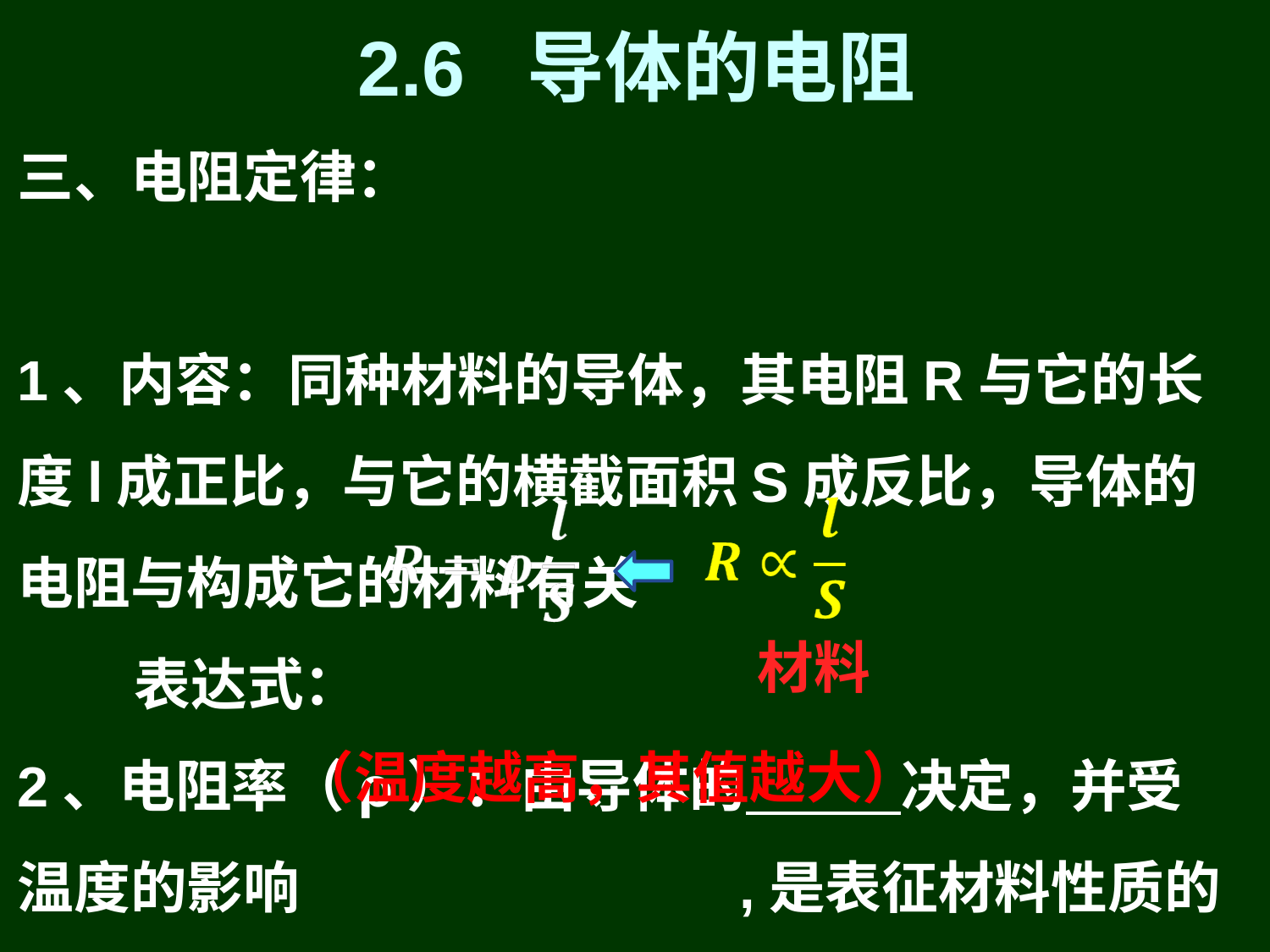

# 2.6  导体的电阻
三、电阻定律：
1、内容：同种材料的导体，其电阻R与它的长度l成正比，与它的横截面积S成反比，导体的电阻与构成它的材料有关
        表达式：
2、电阻率（ρ）：由导体的            决定，并受温度的影响                                 ,是表征材料性质的一个重要的物理量。

材料
（温度越高，其值越大）